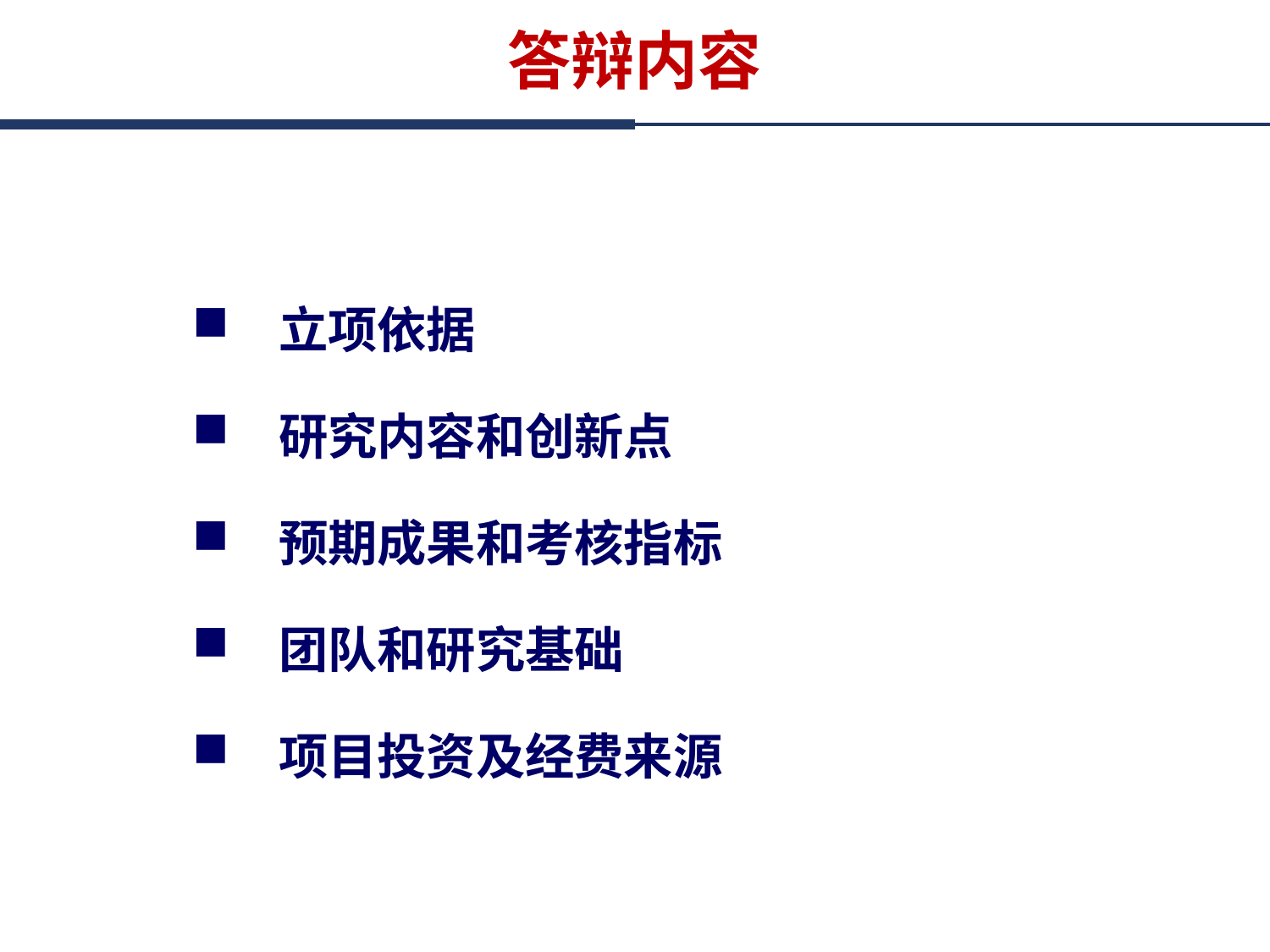

答辩内容
 立项依据
 研究内容和创新点
 预期成果和考核指标
 团队和研究基础
 项目投资及经费来源